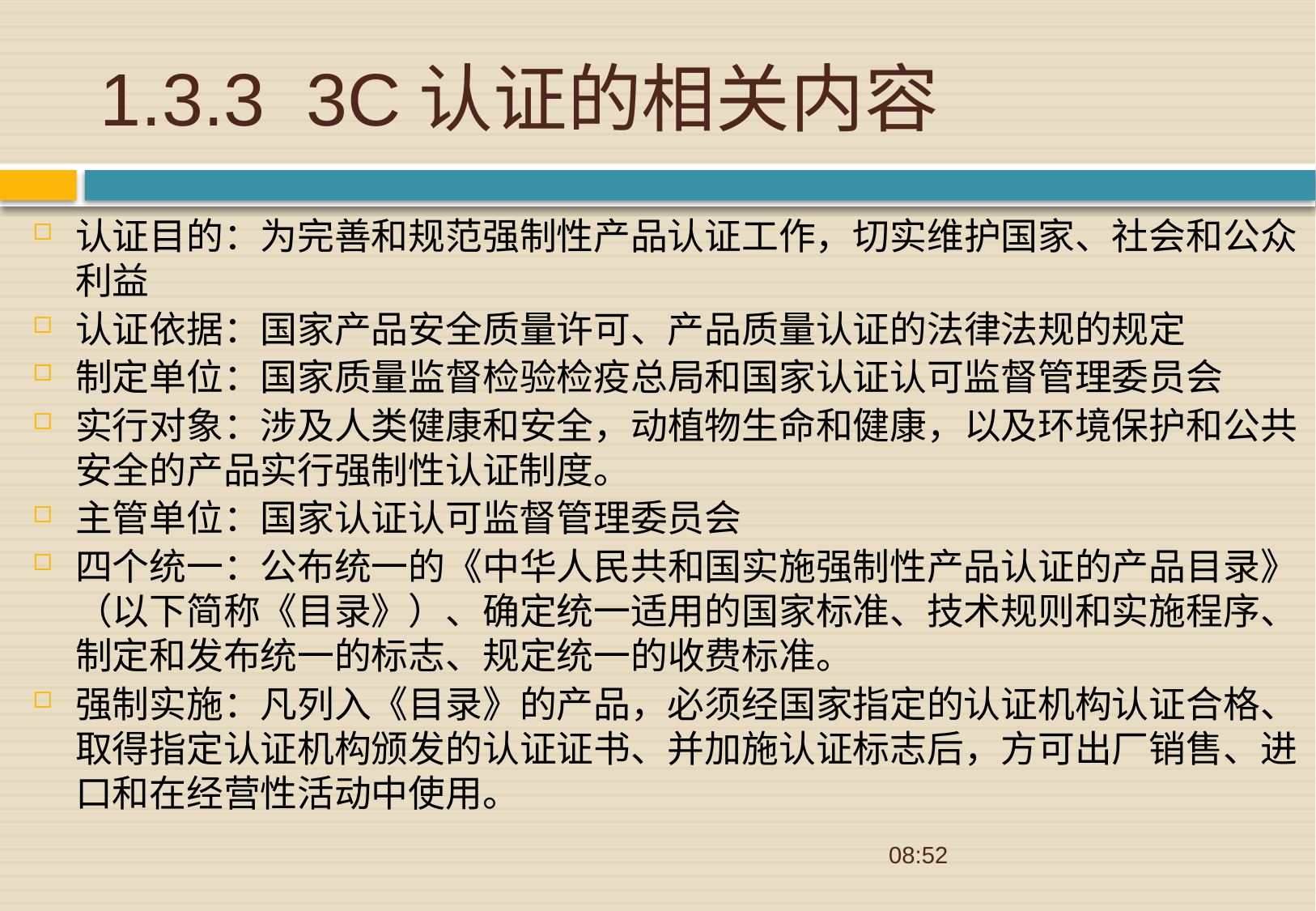

# 1.3.3  3C认证的相关内容
认证目的：为完善和规范强制性产品认证工作，切实维护国家、社会和公众利益
认证依据：国家产品安全质量许可、产品质量认证的法律法规的规定
制定单位：国家质量监督检验检疫总局和国家认证认可监督管理委员会
实行对象：涉及人类健康和安全，动植物生命和健康，以及环境保护和公共安全的产品实行强制性认证制度。
主管单位：国家认证认可监督管理委员会
四个统一：公布统一的《中华人民共和国实施强制性产品认证的产品目录》（以下简称《目录》）、确定统一适用的国家标准、技术规则和实施程序、制定和发布统一的标志、规定统一的收费标准。
强制实施：凡列入《目录》的产品，必须经国家指定的认证机构认证合格、取得指定认证机构颁发的认证证书、并加施认证标志后，方可出厂销售、进口和在经营性活动中使用。
08:52